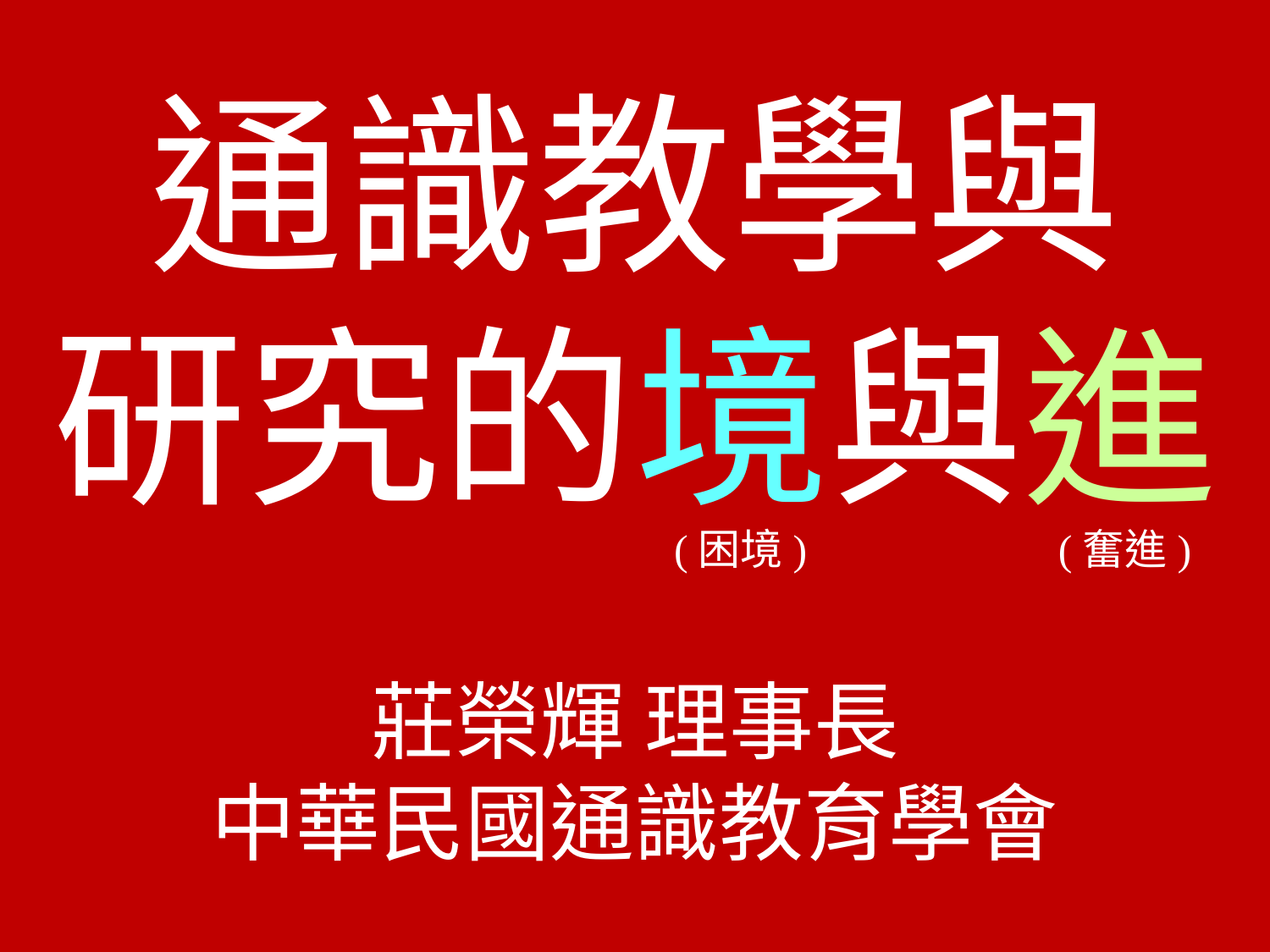

通識教學與
研究的境與進

莊榮輝 理事長
中華民國通識教育學會
(困境)
(奮進)